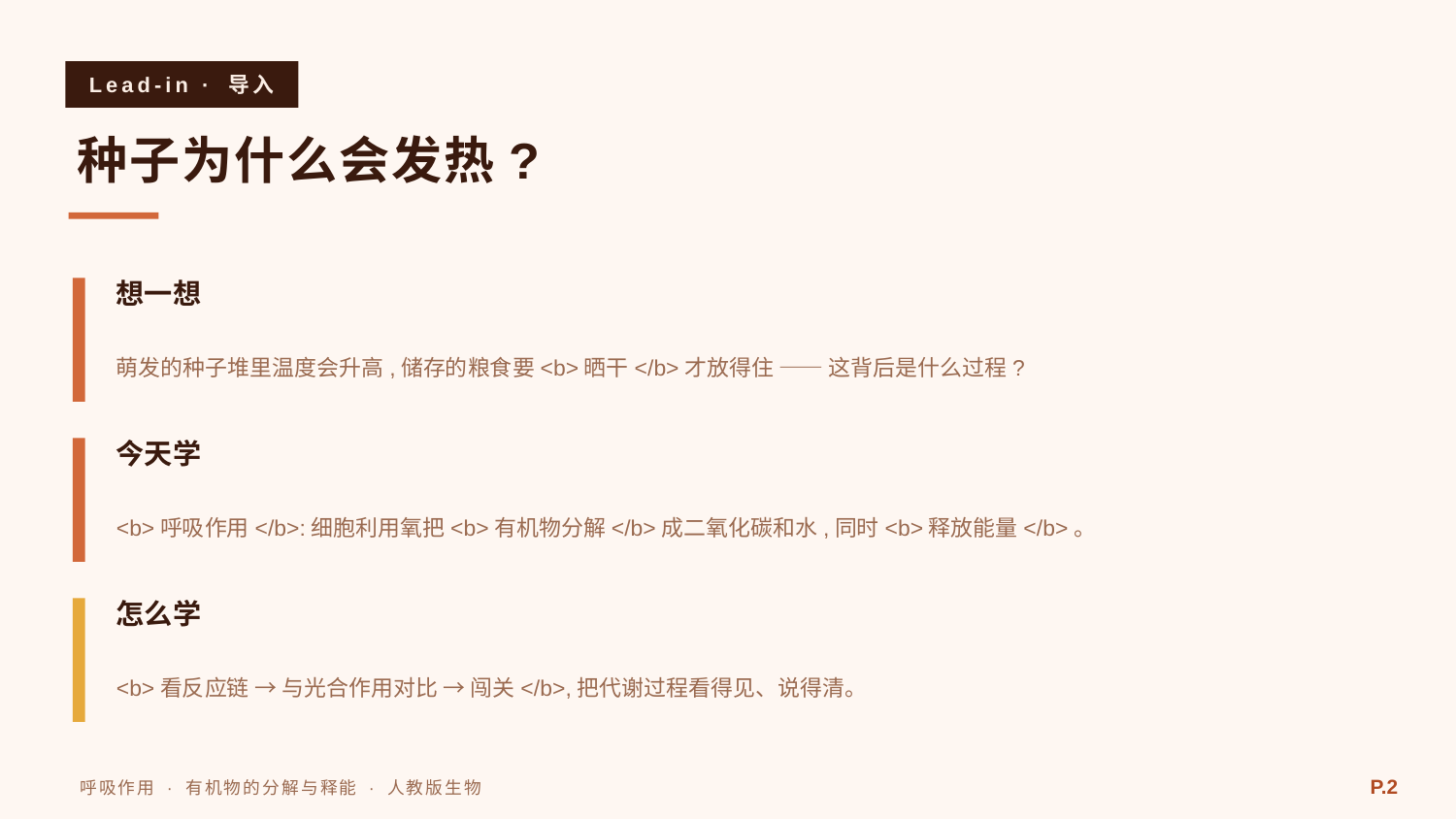

Lead-in · 导入

种子为什么会发热?

想一想

萌发的种子堆里温度会升高,储存的粮食要<b>晒干</b>才放得住 —— 这背后是什么过程?
今天学

<b>呼吸作用</b>:细胞利用氧把<b>有机物分解</b>成二氧化碳和水,同时<b>释放能量</b>。
怎么学

<b>看反应链 → 与光合作用对比 → 闯关</b>,把代谢过程看得见、说得清。
P.2
呼吸作用 · 有机物的分解与释能 · 人教版生物